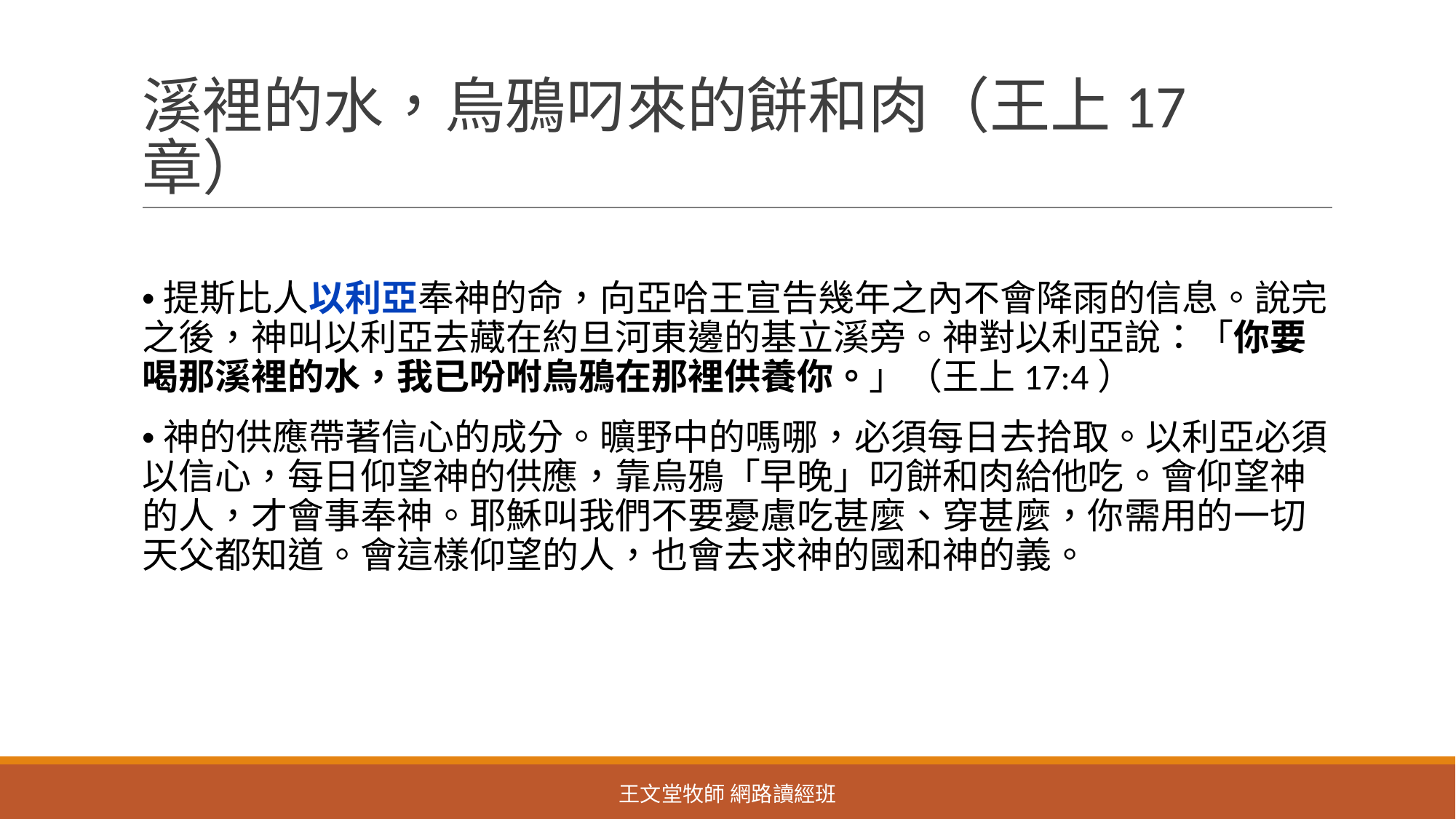

# 溪裡的水，烏鴉叼來的餅和肉（王上17章）

•提斯比人以利亞奉神的命，向亞哈王宣告幾年之內不會降雨的信息。說完之後，神叫以利亞去藏在約旦河東邊的基立溪旁。神對以利亞說：「你要喝那溪裡的水，我已吩咐烏鴉在那裡供養你。」（王上17:4）
•神的供應帶著信心的成分。曠野中的嗎哪，必須每日去拾取。以利亞必須以信心，每日仰望神的供應，靠烏鴉「早晚」叼餅和肉給他吃。會仰望神的人，才會事奉神。耶穌叫我們不要憂慮吃甚麼、穿甚麼，你需用的一切天父都知道。會這樣仰望的人，也會去求神的國和神的義。

王文堂牧師 網路讀經班